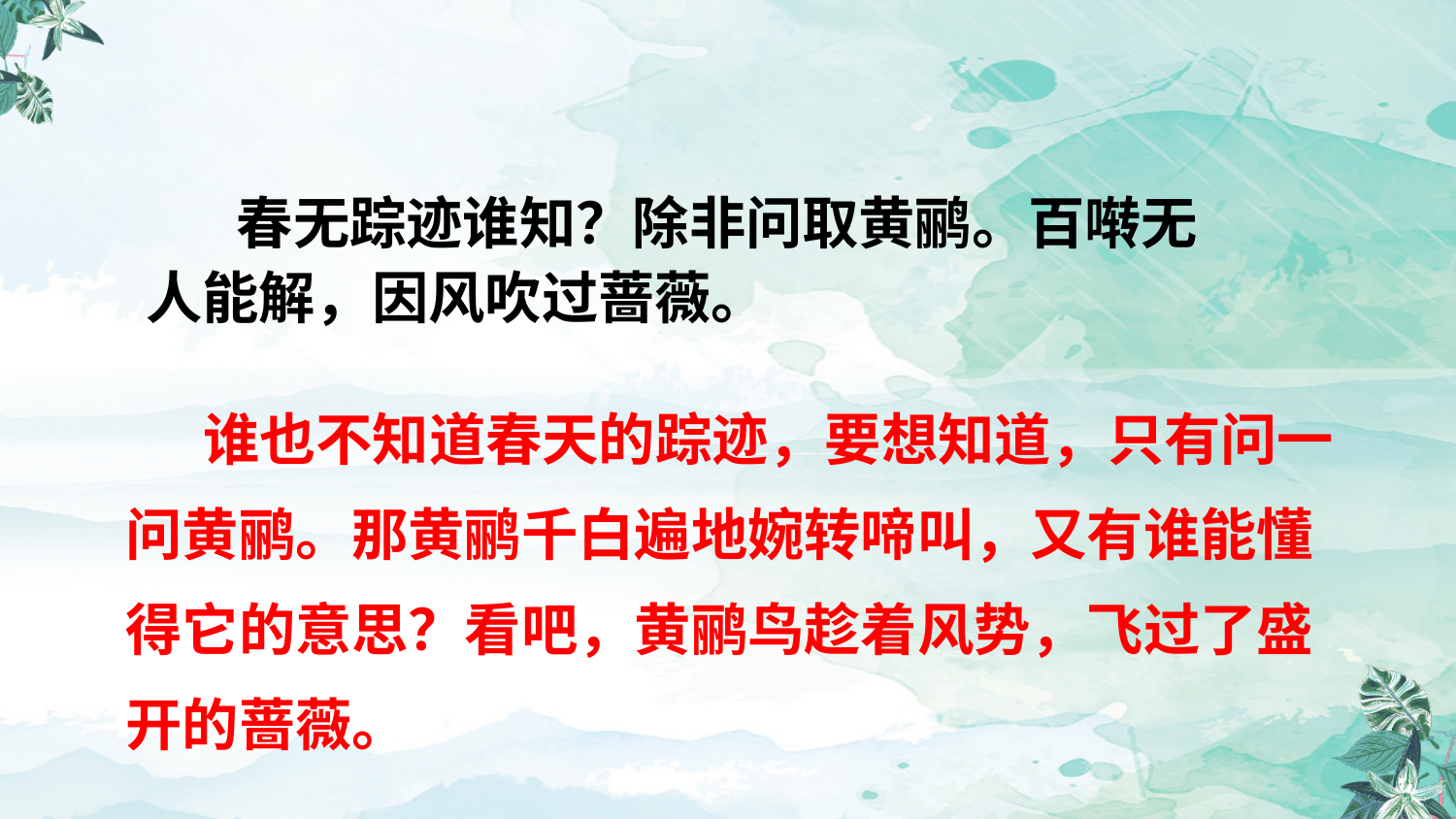

春无踪迹谁知？除非问取黄鹂。百啭无人能解，因风吹过蔷薇。
      谁也不知道春天的踪迹，要想知道，只有问一问黄鹂。那黄鹂千白遍地婉转啼叫，又有谁能懂得它的意思？看吧，黄鹂鸟趁着风势，飞过了盛开的蔷薇。